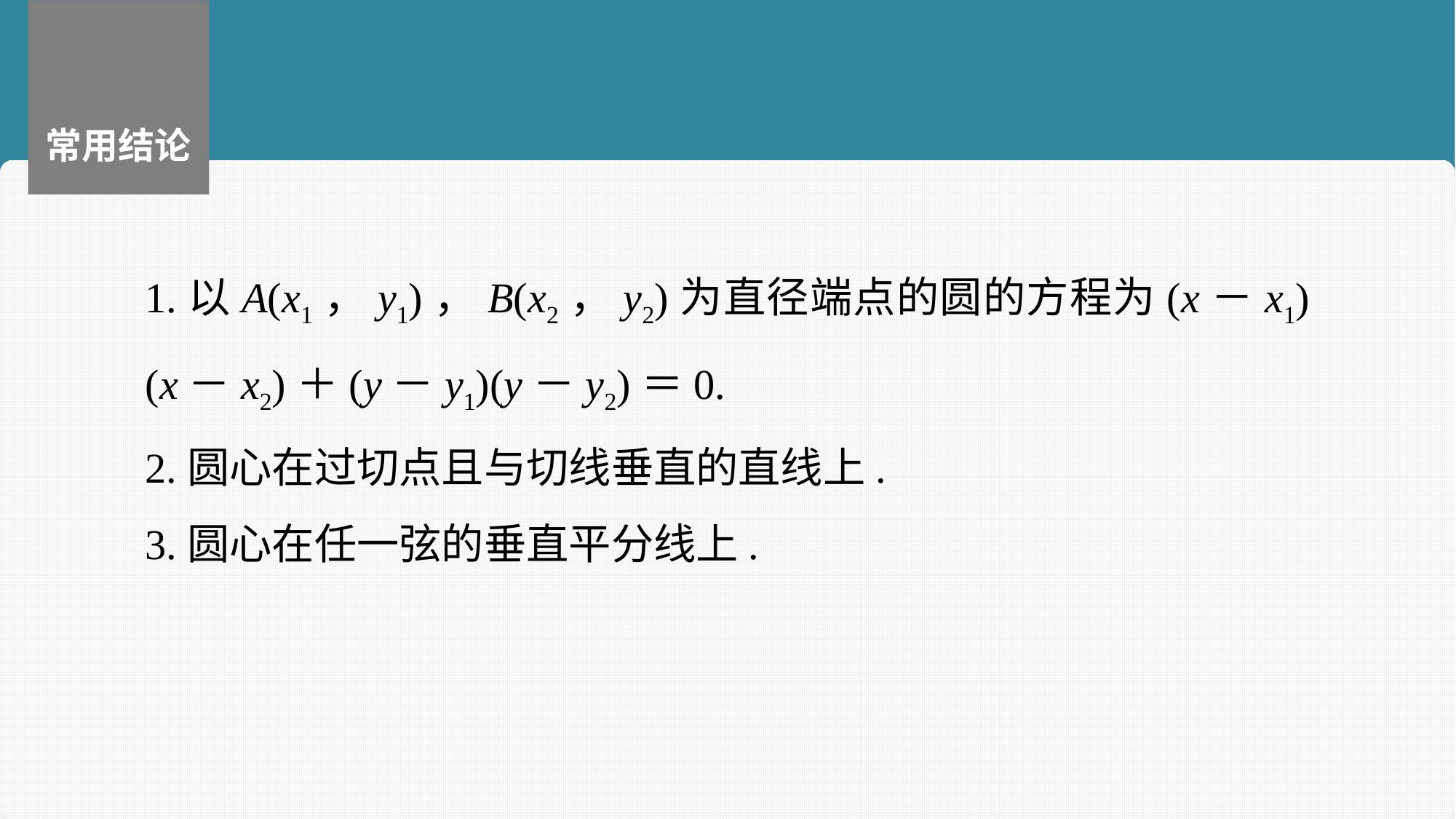

1.以A(x1，y1)，B(x2，y2)为直径端点的圆的方程为(x－x1)(x－x2)＋(y－y1)(y－y2)＝0.
2.圆心在过切点且与切线垂直的直线上.
3.圆心在任一弦的垂直平分线上.